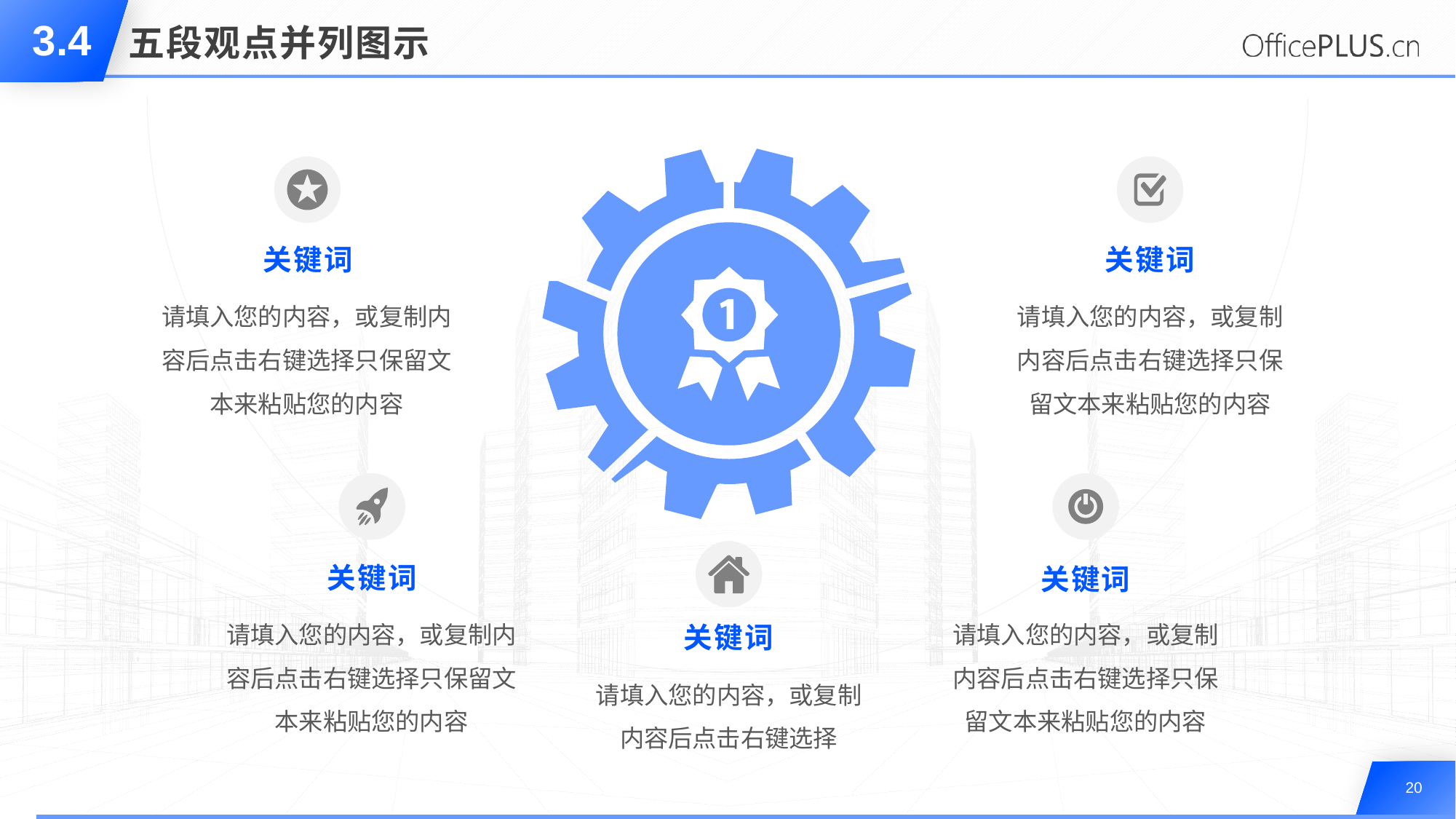

3.4
# 五段观点并列图示

关键词
关键词
请填入您的内容，或复制内容后点击右键选择只保留文本来粘贴您的内容
请填入您的内容，或复制内容后点击右键选择只保留文本来粘贴您的内容

关键词
关键词
请填入您的内容，或复制内容后点击右键选择只保留文本来粘贴您的内容
请填入您的内容，或复制内容后点击右键选择只保留文本来粘贴您的内容
关键词
请填入您的内容，或复制内容后点击右键选择
20